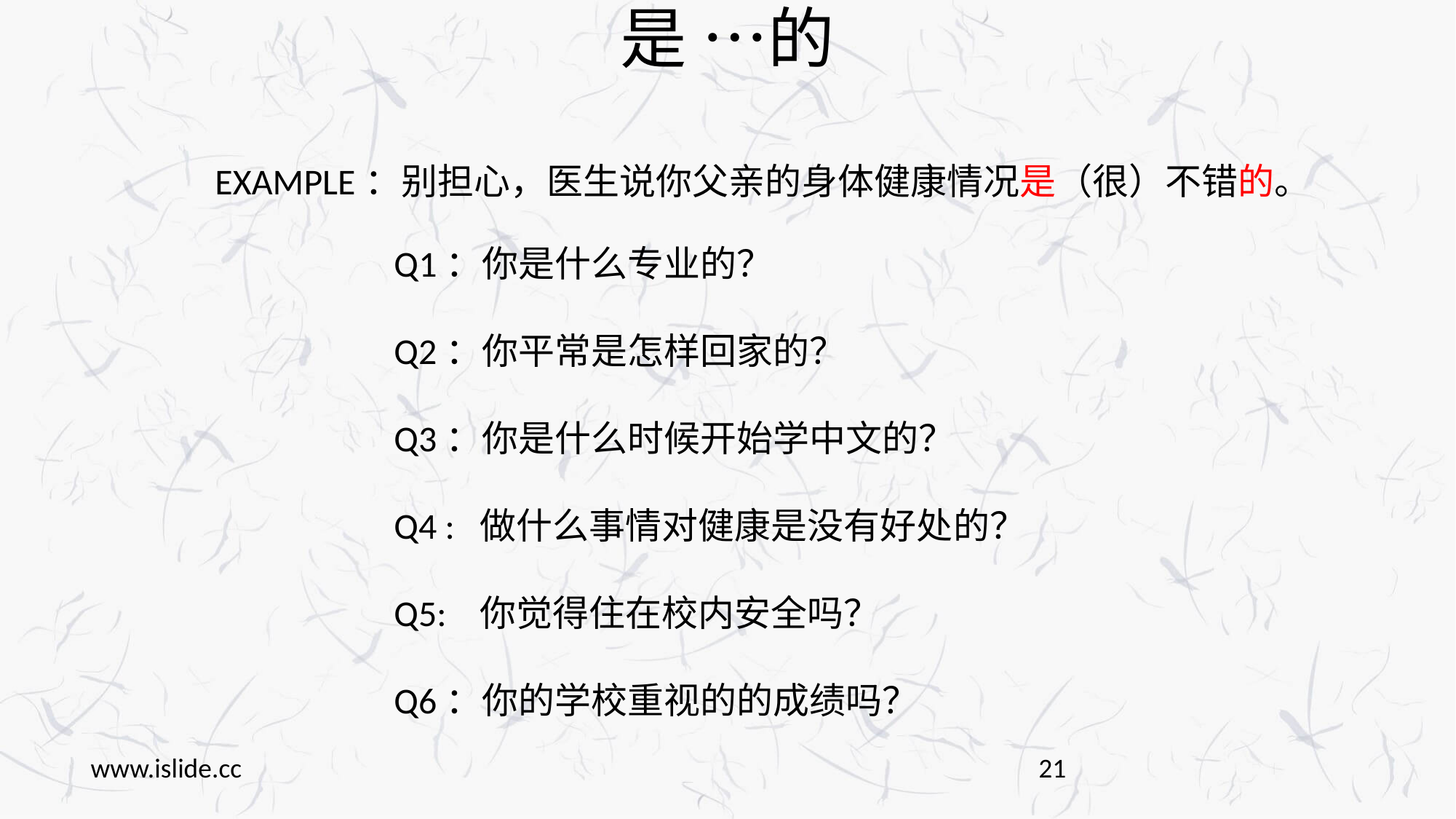

# 是 …的
EXAMPLE：别担心，医生说你父亲的身体健康情况是（很）不错的。
Q1：你是什么专业的？

Q2：你平常是怎样回家的？

Q3：你是什么时候开始学中文的？

Q4 :  做什么事情对健康是没有好处的？

Q5:   你觉得住在校内安全吗？

Q6：你的学校重视的的成绩吗？
www.islide.cc
21